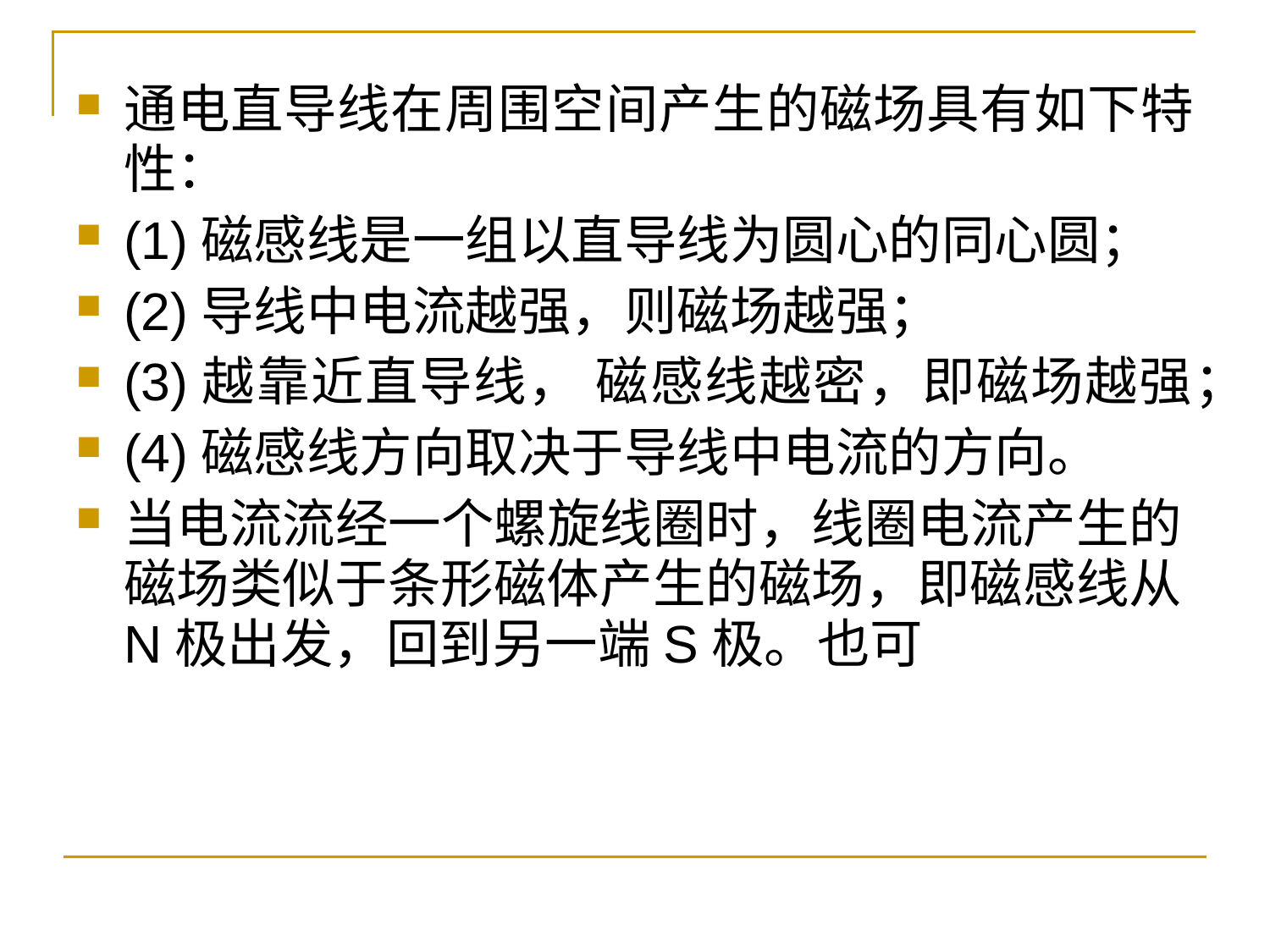

通电直导线在周围空间产生的磁场具有如下特性：
(1)磁感线是一组以直导线为圆心的同心圆；
(2)导线中电流越强，则磁场越强；
(3)越靠近直导线， 磁感线越密，即磁场越强；
(4)磁感线方向取决于导线中电流的方向。
当电流流经一个螺旋线圈时，线圈电流产生的磁场类似于条形磁体产生的磁场，即磁感线从N极出发，回到另一端S极。也可